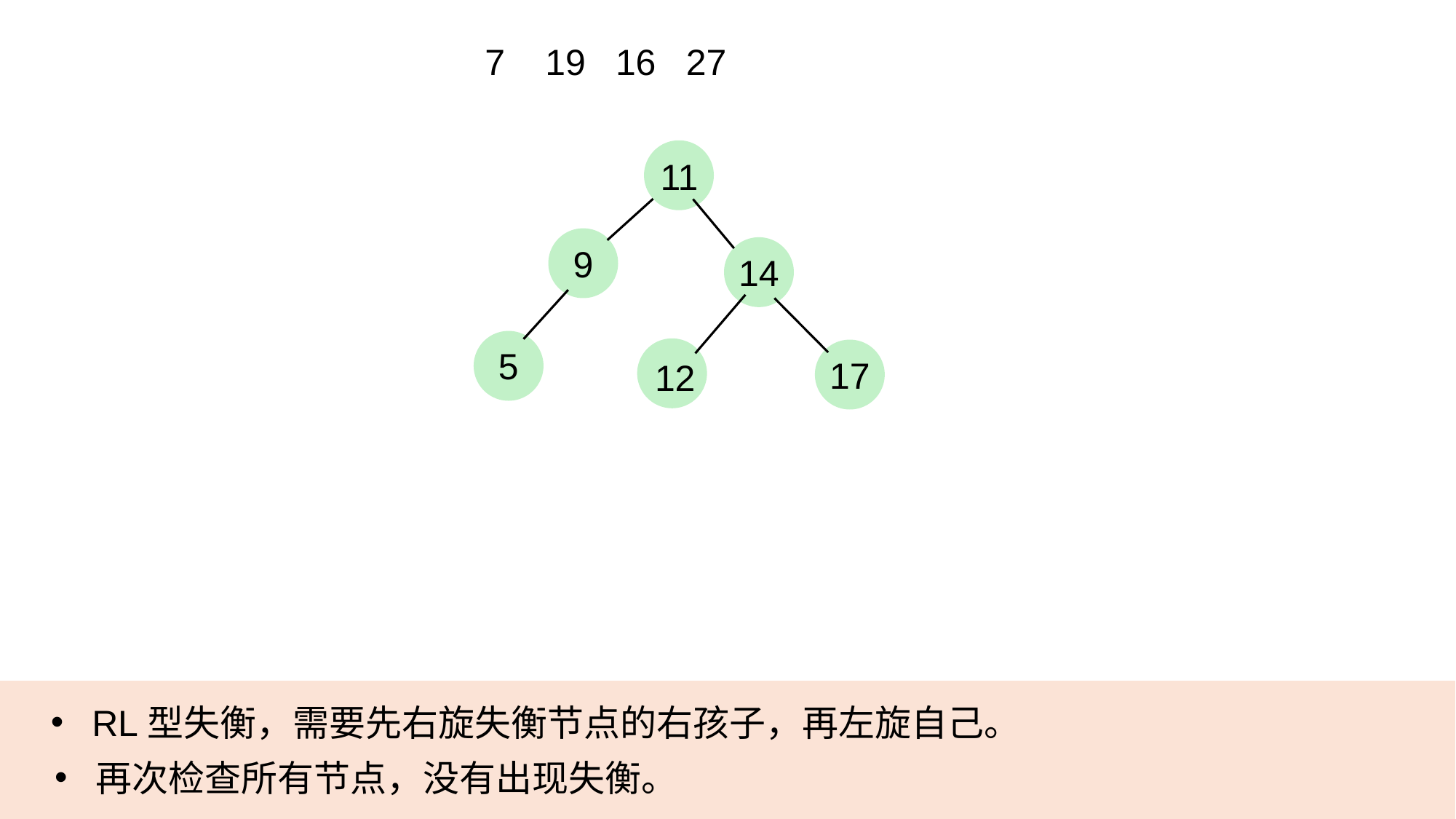

7
19
16
27

11

9

14

5

17
12

RL型失衡，需要先右旋失衡节点的右孩子，再左旋自己。
再次检查所有节点，没有出现失衡。